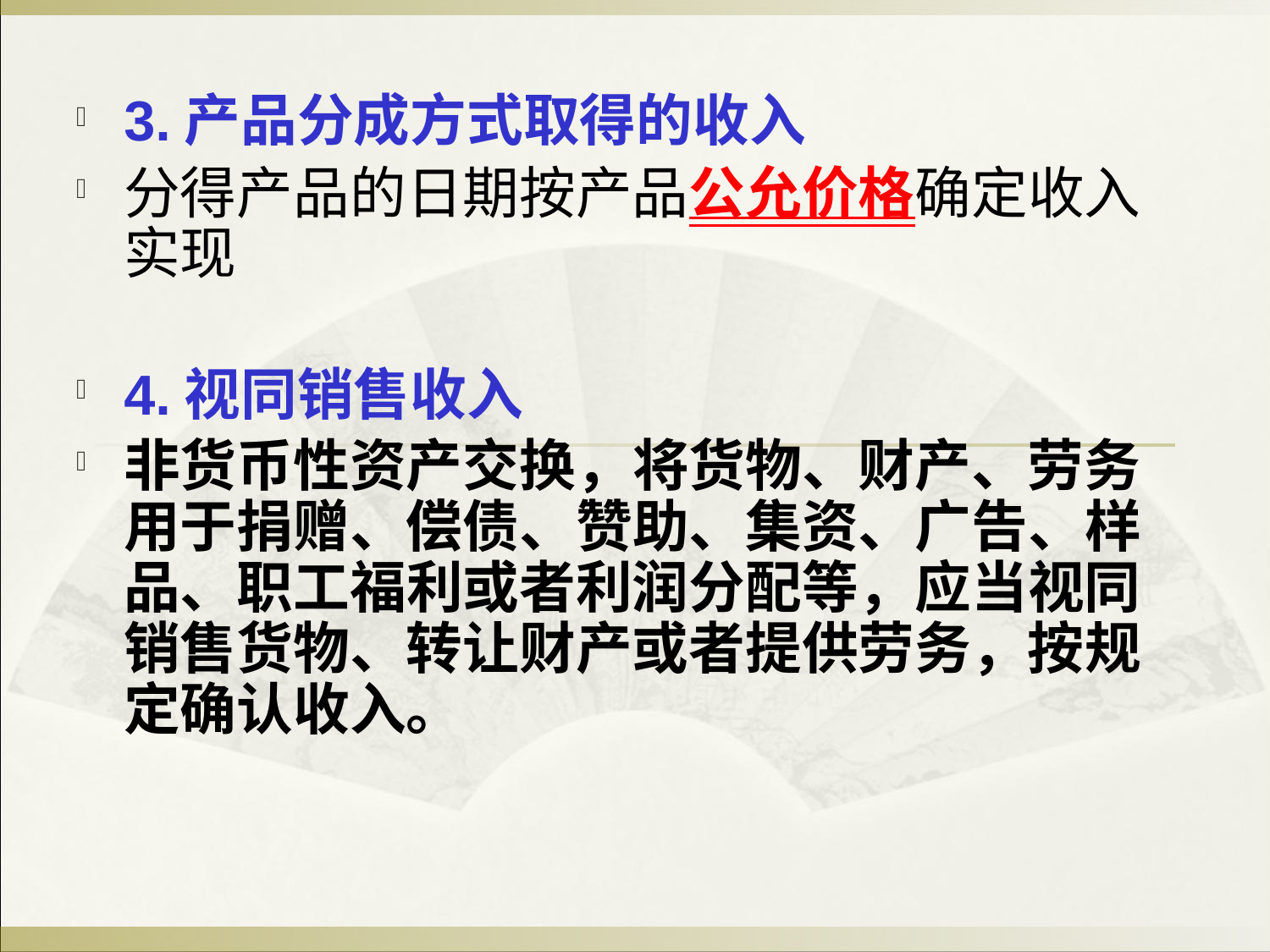

3.产品分成方式取得的收入
分得产品的日期按产品公允价格确定收入实现
4.视同销售收入
非货币性资产交换，将货物、财产、劳务用于捐赠、偿债、赞助、集资、广告、样品、职工福利或者利润分配等，应当视同销售货物、转让财产或者提供劳务，按规定确认收入。